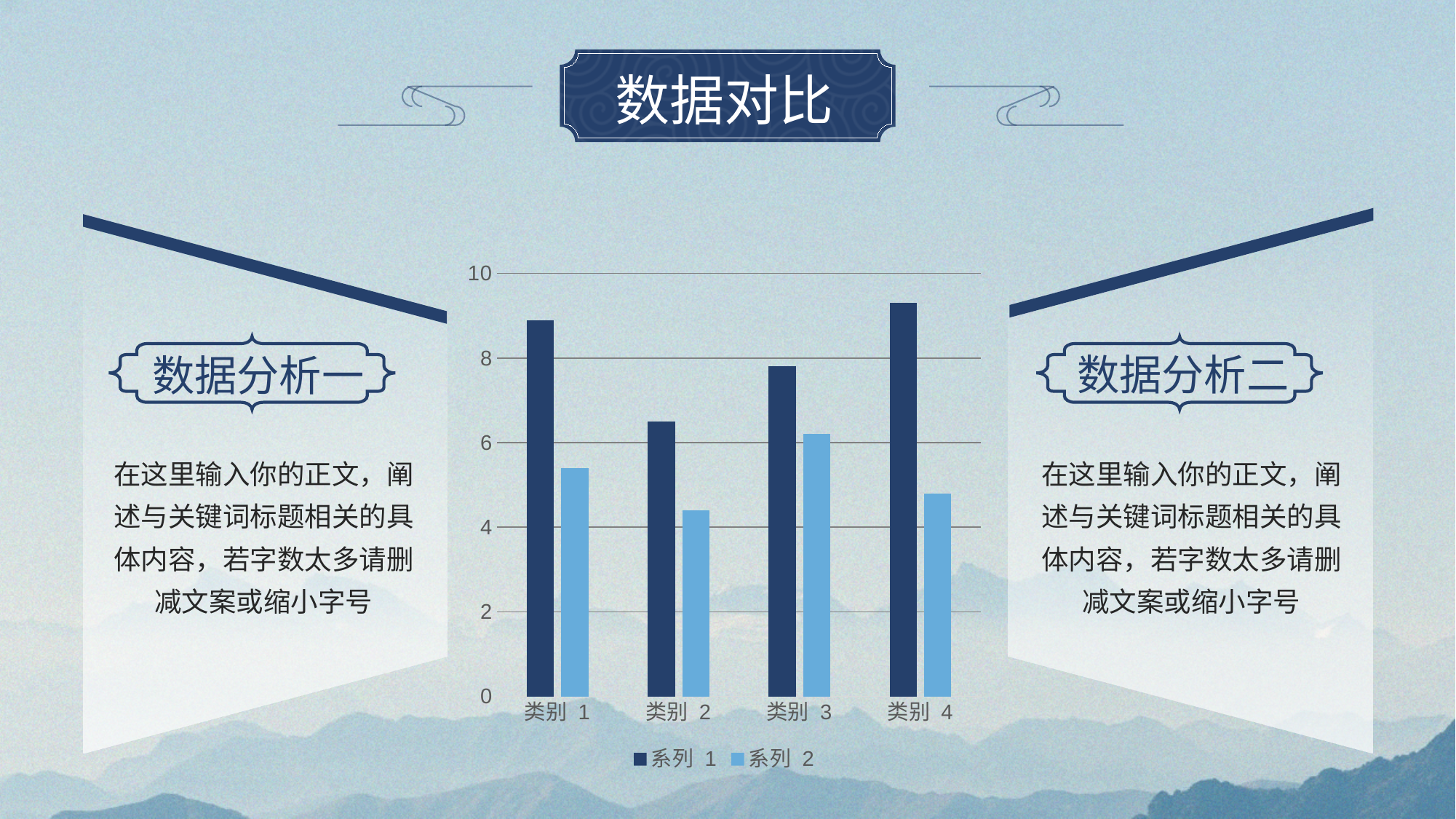

# 数据对比

### Chart

| Category | 系列 1 | 系列 2 |
|---|---|---|
| 类别 1 | 8.9 | 5.4 |
| 类别 2 | 6.5 | 4.4 |
| 类别 3 | 7.8 | 6.2 |
| 类别 4 | 9.3 | 4.8 |

数据分析二
数据分析一
在这里输入你的正文，阐述与关键词标题相关的具体内容，若字数太多请删减文案或缩小字号
在这里输入你的正文，阐述与关键词标题相关的具体内容，若字数太多请删减文案或缩小字号